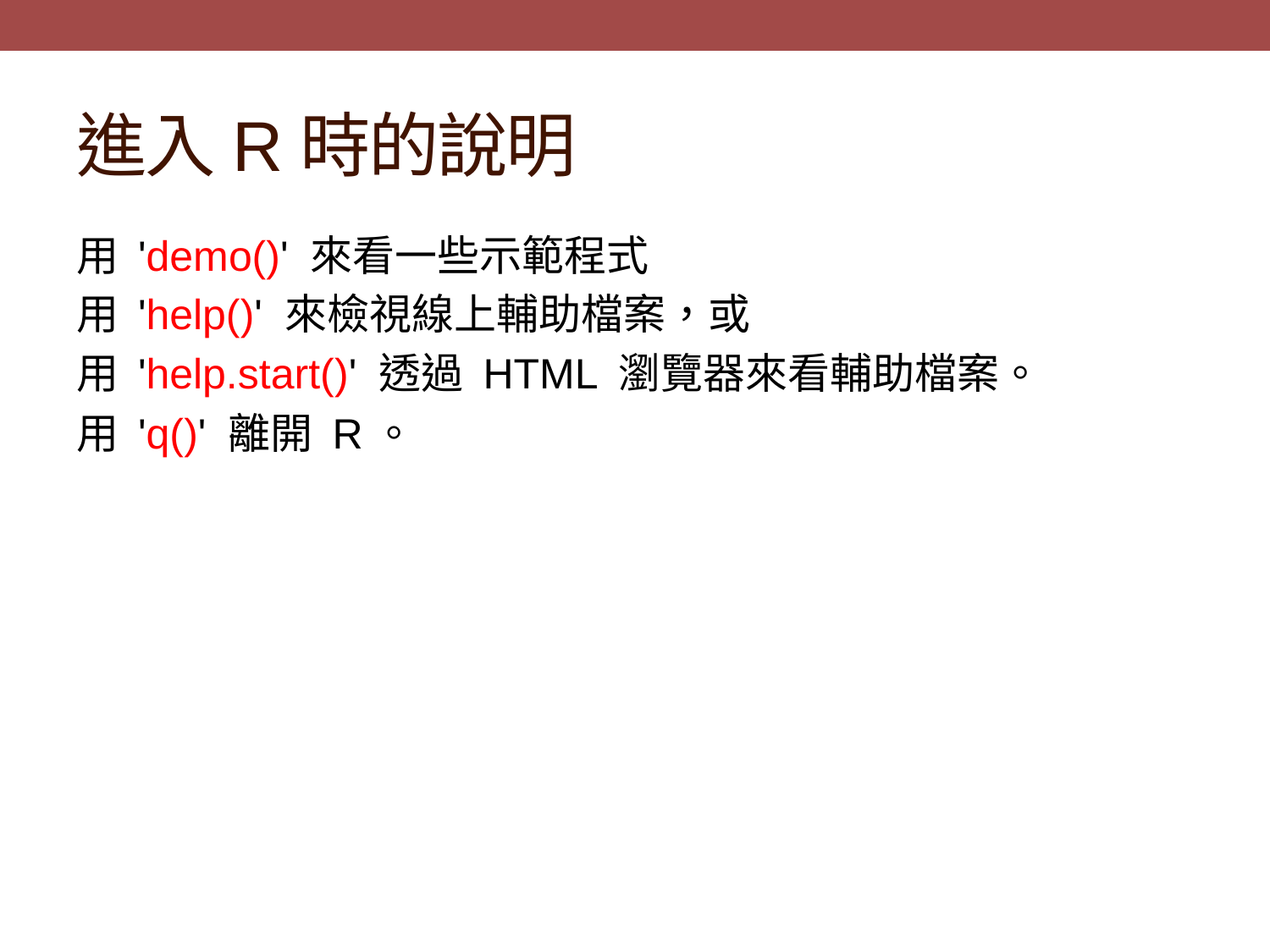

# 進入R時的說明
用 'demo()' 來看一些示範程式
用 'help()' 來檢視線上輔助檔案，或
用 'help.start()' 透過 HTML 瀏覽器來看輔助檔案。
用 'q()' 離開 R。